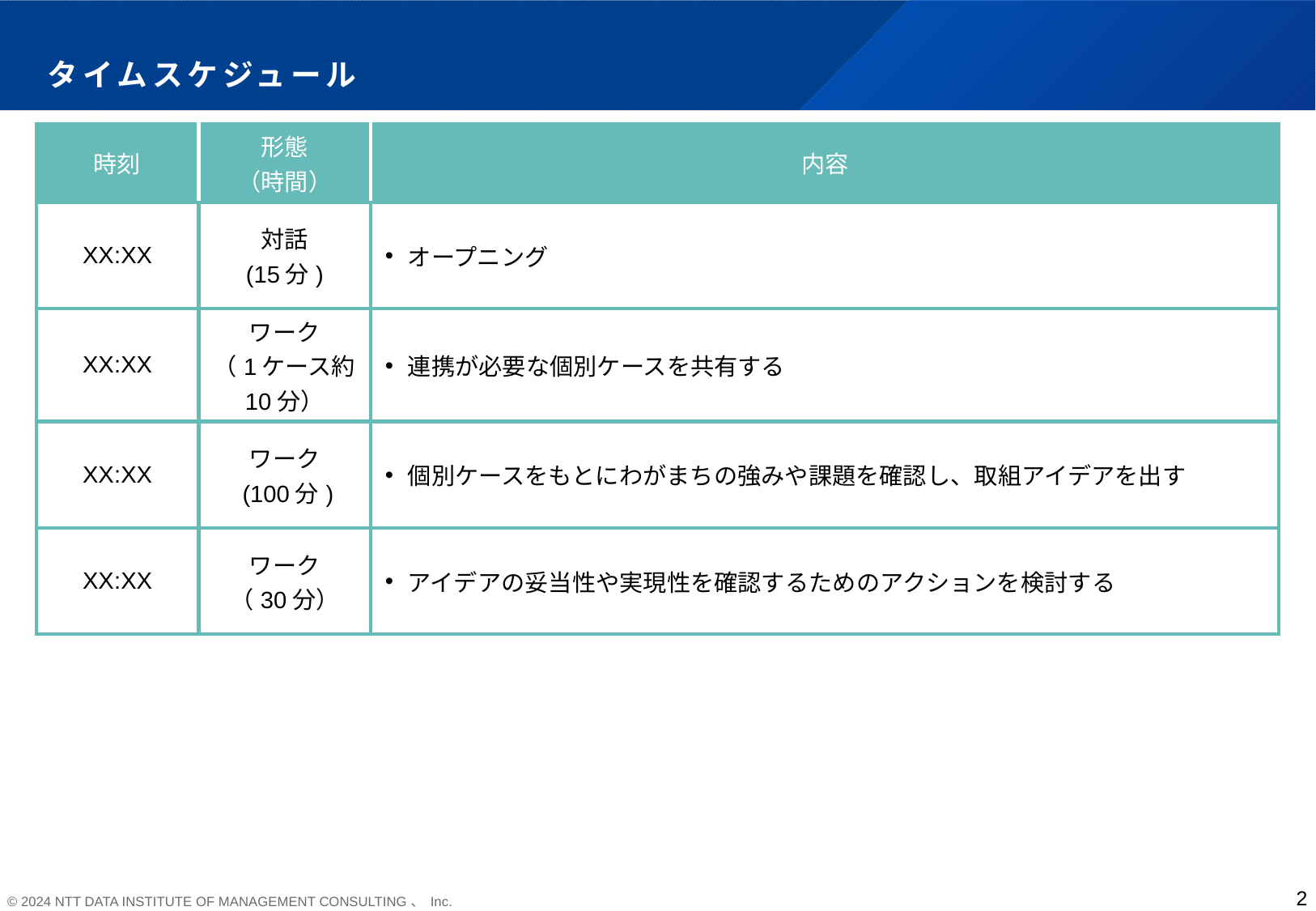

# タイムスケジュール
| 時刻 | 形態 （時間） | 内容 |
| --- | --- | --- |
| XX:XX | 対話 (15分) | オープニング |
| XX:XX | ワーク （1ケース約10分） | 連携が必要な個別ケースを共有する |
| XX:XX | ワーク (100分) | 個別ケースをもとにわがまちの強みや課題を確認し、取組アイデアを出す |
| XX:XX | ワーク （30分） | アイデアの妥当性や実現性を確認するためのアクションを検討する |
2